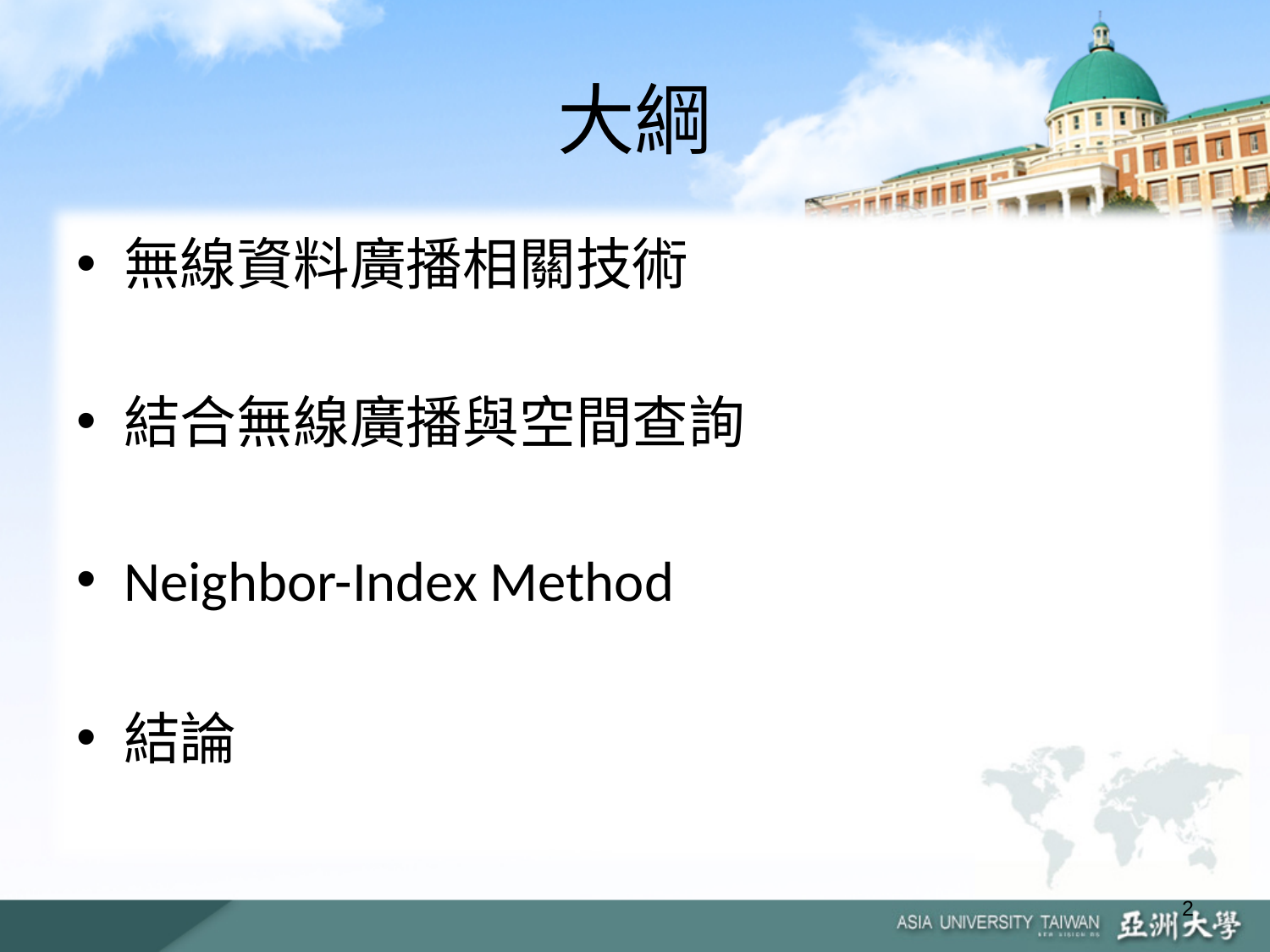

# 大綱
無線資料廣播相關技術

結合無線廣播與空間查詢

Neighbor-Index Method

結論
2